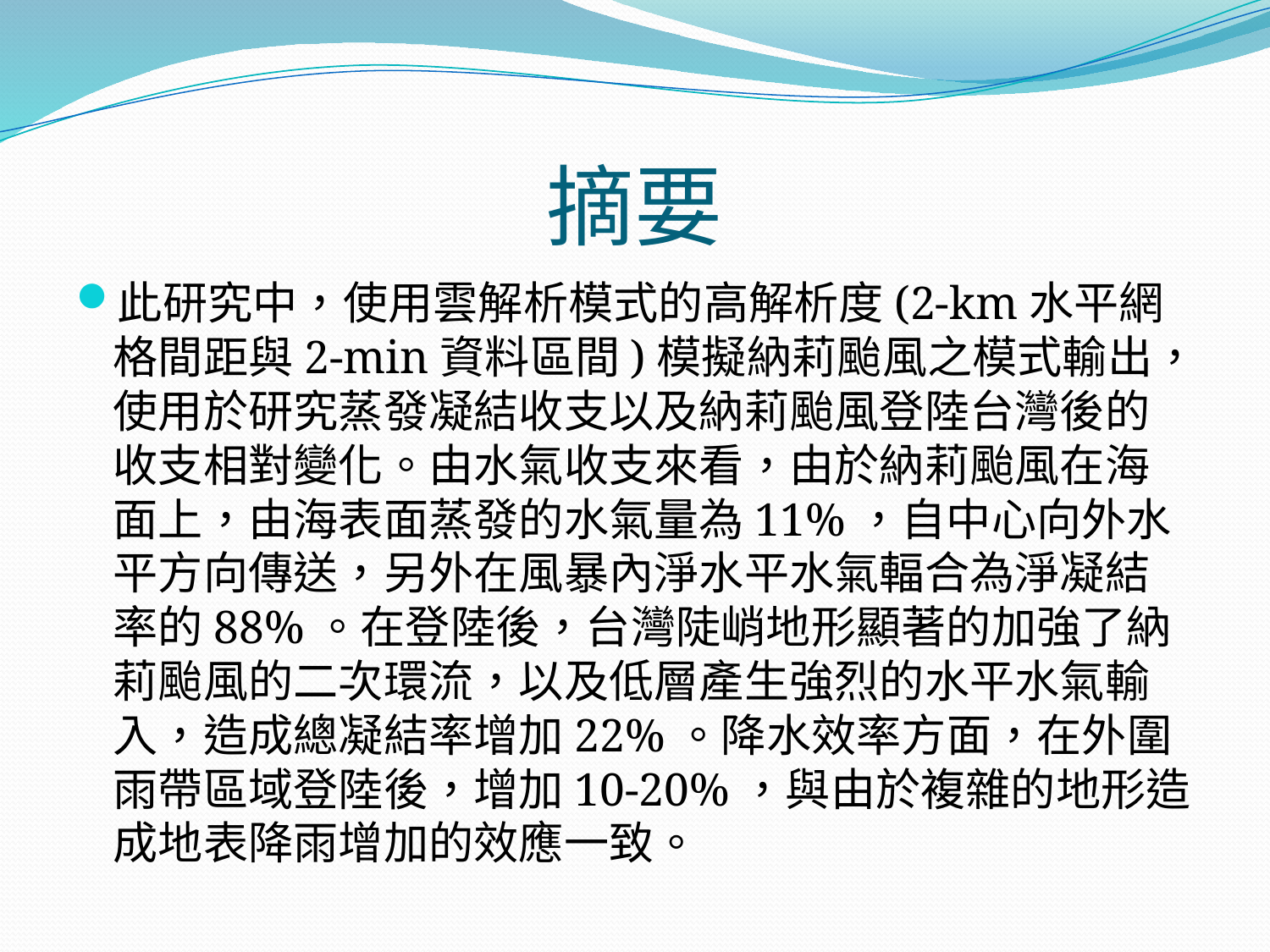

# 摘要
此研究中，使用雲解析模式的高解析度(2-km水平網格間距與2-min資料區間)模擬納莉颱風之模式輸出，使用於研究蒸發凝結收支以及納莉颱風登陸台灣後的收支相對變化。由水氣收支來看，由於納莉颱風在海面上，由海表面蒸發的水氣量為11%，自中心向外水平方向傳送，另外在風暴內淨水平水氣輻合為淨凝結率的88%。在登陸後，台灣陡峭地形顯著的加強了納莉颱風的二次環流，以及低層產生強烈的水平水氣輸入，造成總凝結率增加22%。降水效率方面，在外圍雨帶區域登陸後，增加10-20%，與由於複雜的地形造成地表降雨增加的效應一致。